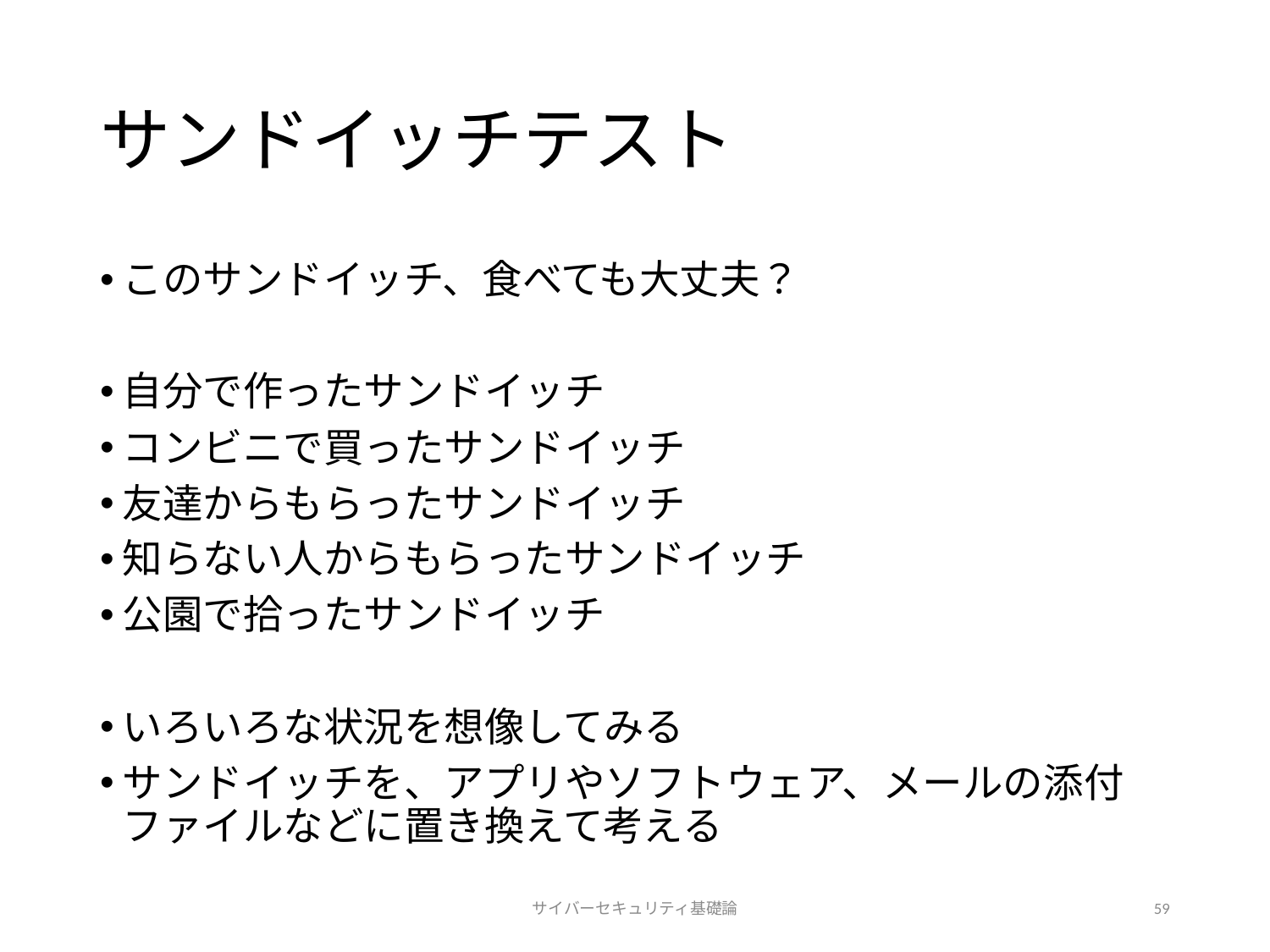

# サンドイッチテスト
このサンドイッチ、食べても大丈夫？

自分で作ったサンドイッチ
コンビニで買ったサンドイッチ
友達からもらったサンドイッチ
知らない人からもらったサンドイッチ
公園で拾ったサンドイッチ

いろいろな状況を想像してみる
サンドイッチを、アプリやソフトウェア、メールの添付ファイルなどに置き換えて考える
サイバーセキュリティ基礎論
59